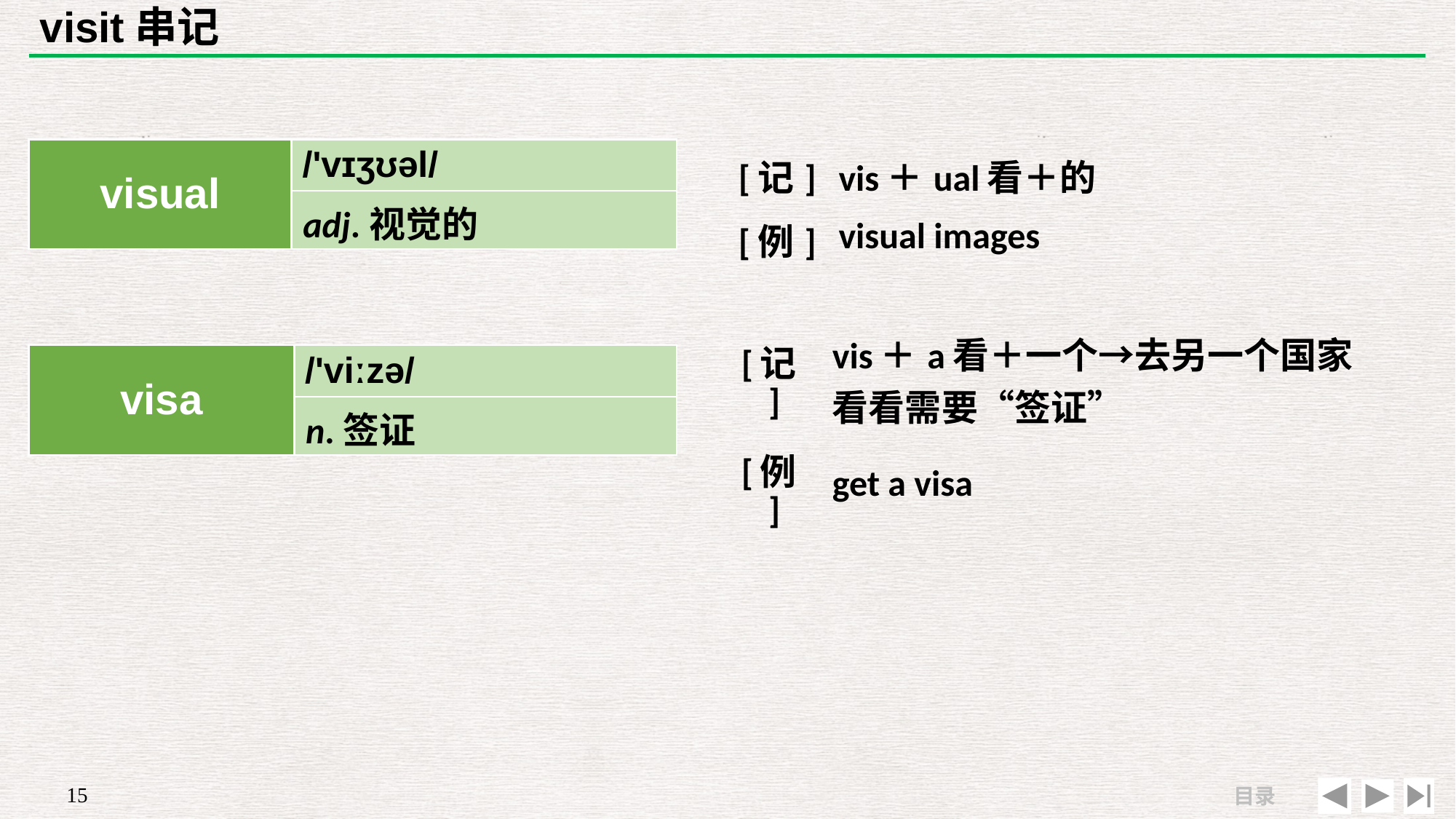

# visit串记

| visual | /'vɪʒʊəl/ |
| --- | --- |
|  |  |
| [记] | vis＋ual看＋的 |
| --- | --- |
| [例] | visual images |
adj.视觉的
| [记] | vis＋a看＋一个→去另一个国家看看需要“签证” |
| --- | --- |
| [例] | get a visa |
| visa | /'viːzə/ |
| --- | --- |
|  |  |
n.签证